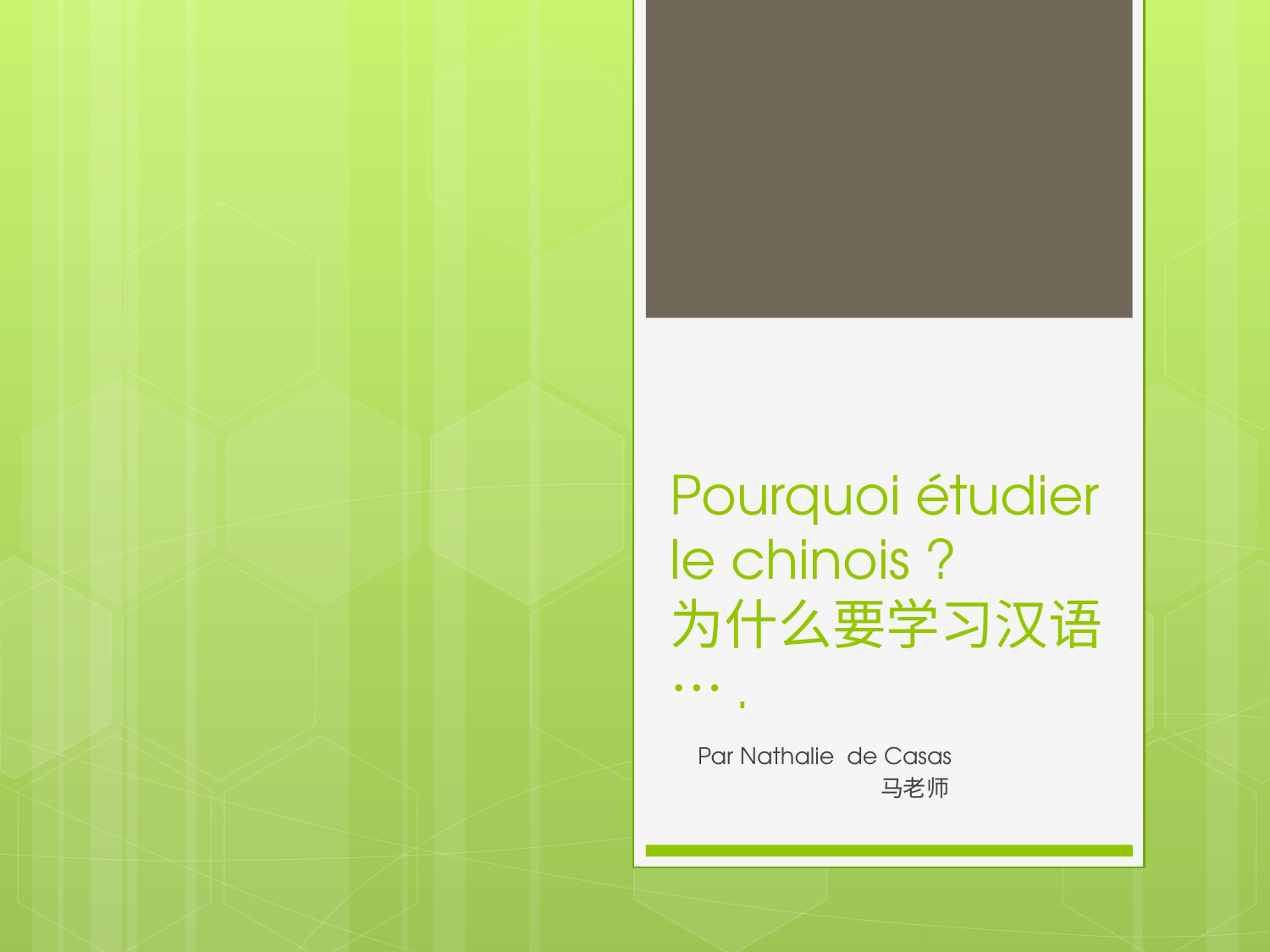

# Pourquoi étudier le chinois ? 为什么要学习汉语….
Par Nathalie  de Casas
马老师